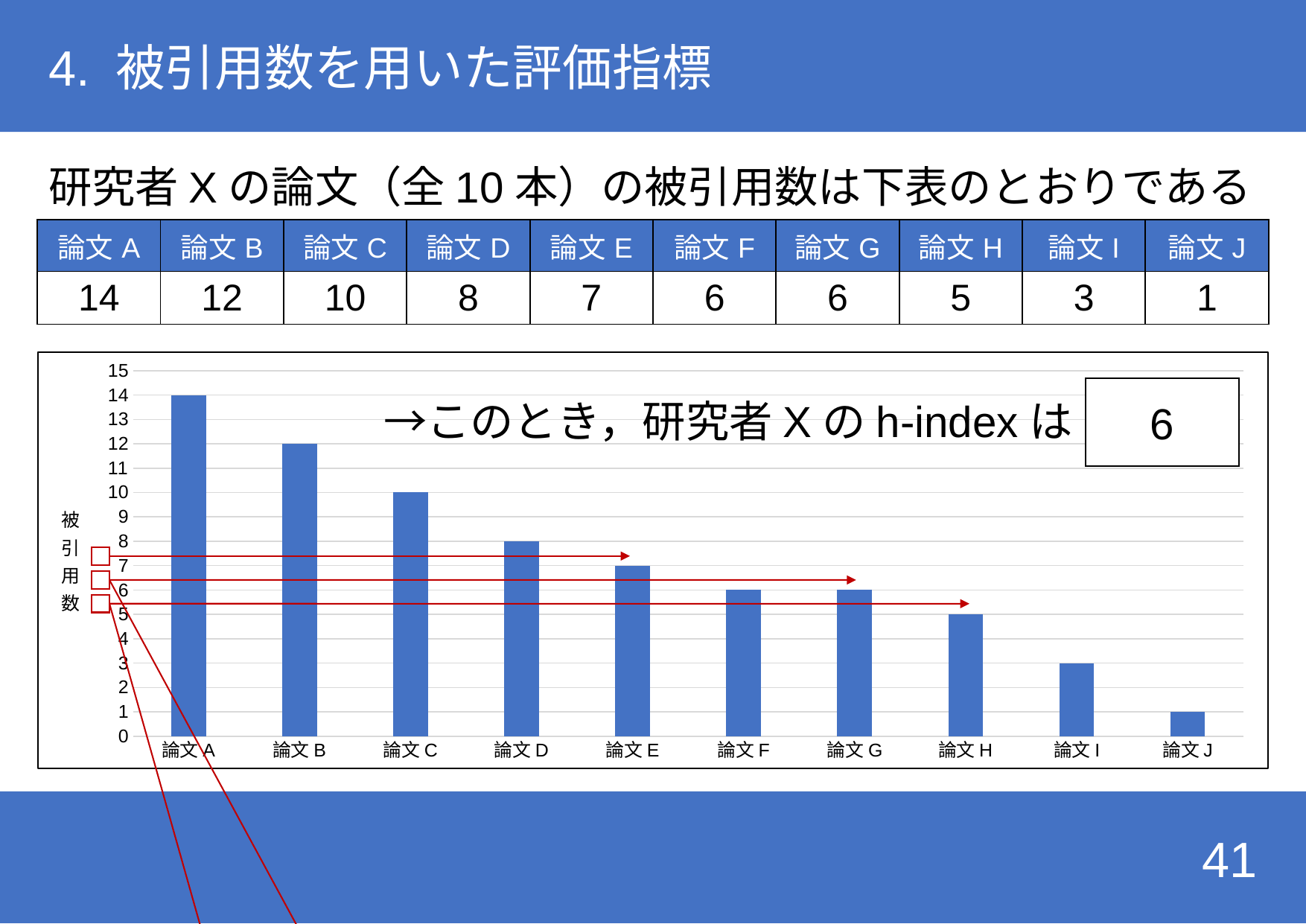

# 4. 被引用数を用いた評価指標
研究者Xの論文（全10本）の被引用数は下表のとおりである

　			→このとき，研究者Xのh-indexは
| 論文A | 論文B | 論文C | 論文D | 論文E | 論文F | 論文G | 論文H | 論文I | 論文J |
| --- | --- | --- | --- | --- | --- | --- | --- | --- | --- |
| 14 | 12 | 10 | 8 | 7 | 6 | 6 | 5 | 3 | 1 |

### Chart

| Category | 被引用数 |
|---|---|
| 論文A | 14.0 |
| 論文B | 12.0 |
| 論文C | 10.0 |
| 論文D | 8.0 |
| 論文E | 7.0 |
| 論文F | 6.0 |
| 論文G | 6.0 |
| 論文H | 5.0 |
| 論文I | 3.0 |
| 論文J | 1.0 |
6

41